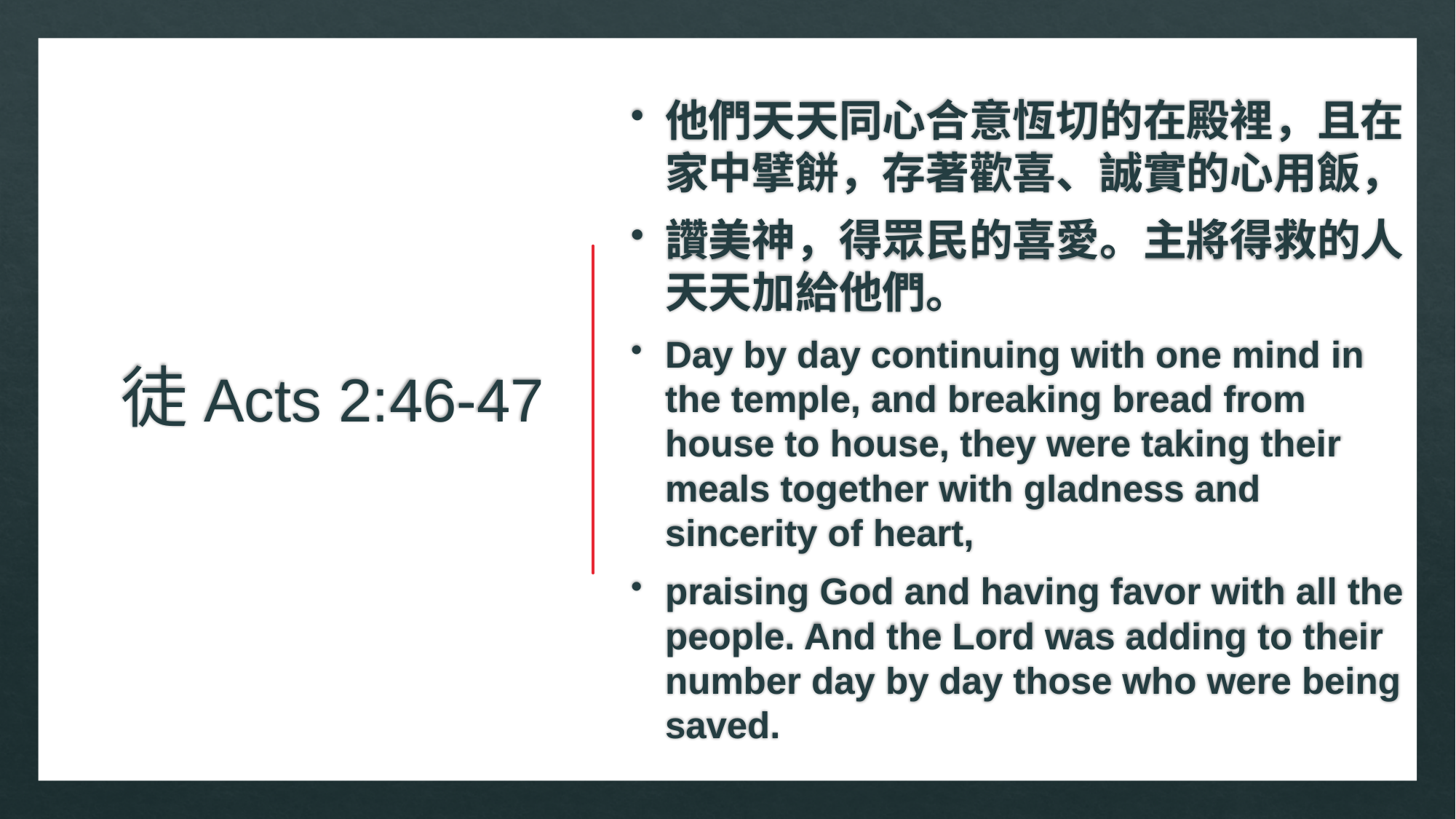

他們天天同心合意恆切的在殿裡，且在家中擘餅，存著歡喜、誠實的心用飯，
讚美神，得眾民的喜愛。主將得救的人天天加給他們。
Day by day continuing with one mind in the temple, and breaking bread from house to house, they were taking their meals together with gladness and sincerity of heart,
praising God and having favor with all the people. And the Lord was adding to their number day by day those who were being saved.
# 徒Acts 2:46-47